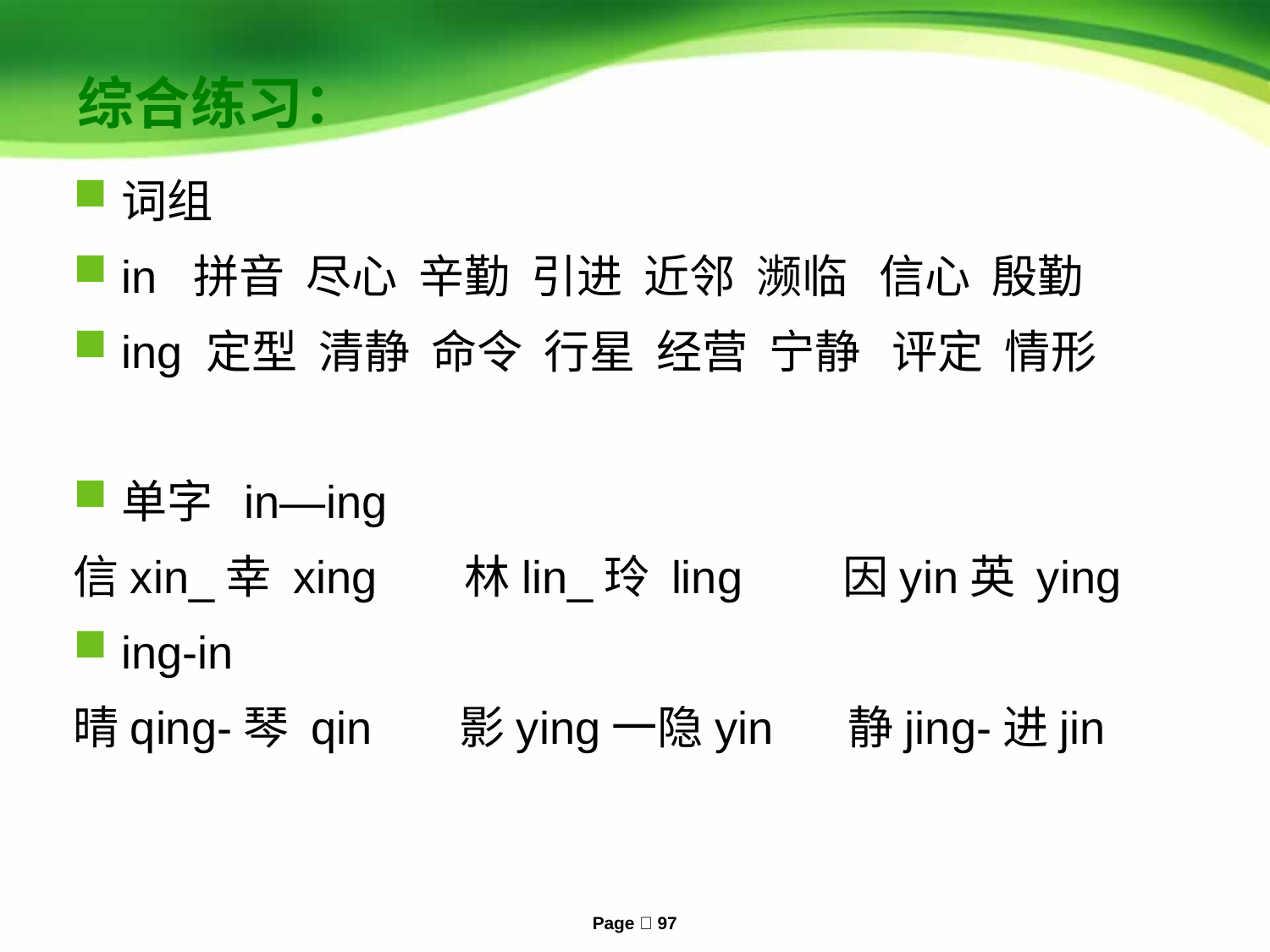

# 综合练习：
词组
in  拼音  尽心  辛勤  引进  近邻  濒临   信心  殷勤
ing 定型  清静  命令  行星  经营  宁静   评定  情形

单字  in—ing
信xin_幸 xing      林lin_玲 ling       因yin英 ying
ing-in
晴qing-琴 qin      影ying一隐yin     静jing-进jin